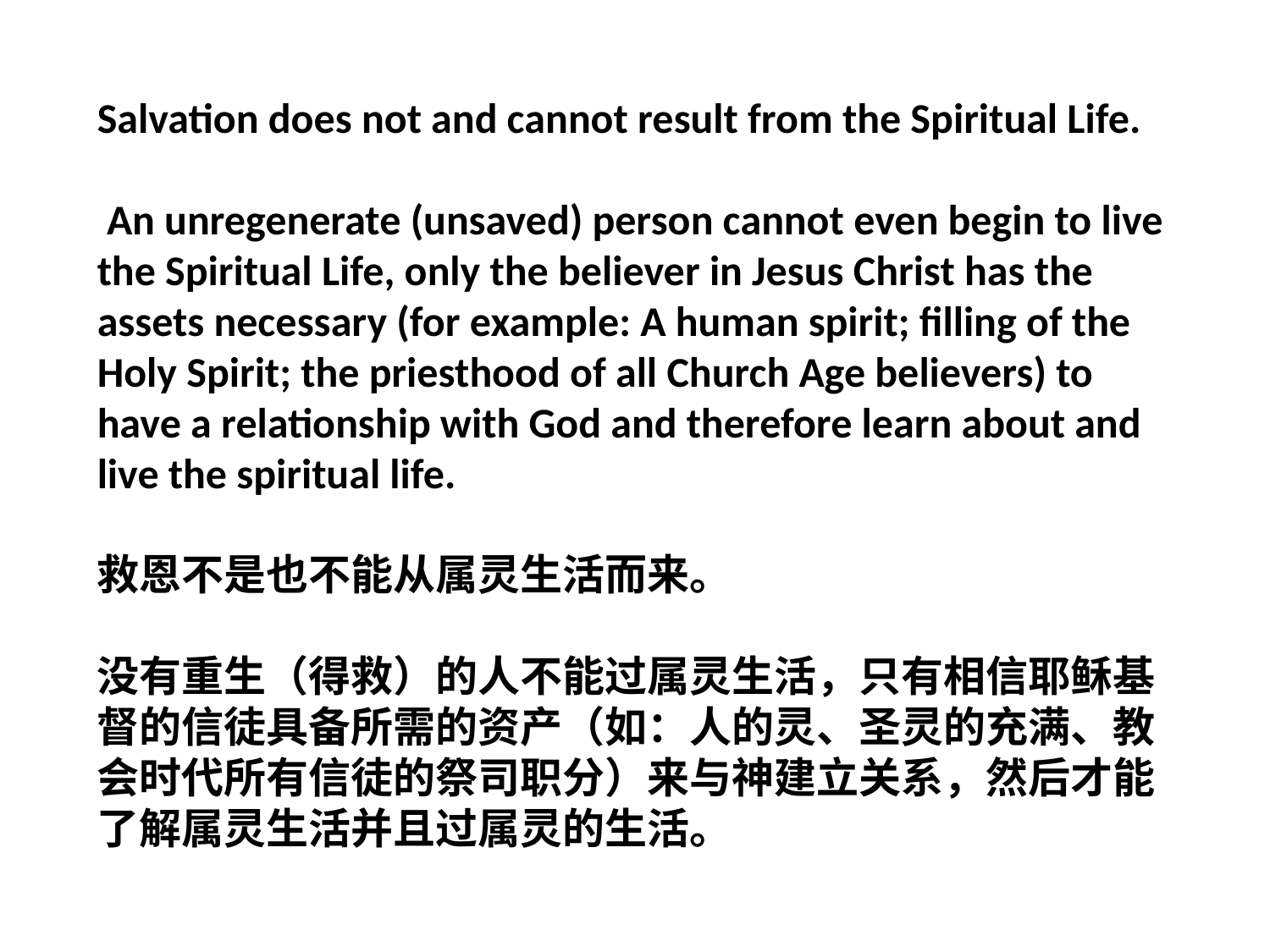

Salvation does not and cannot result from the Spiritual Life.

 An unregenerate (unsaved) person cannot even begin to live the Spiritual Life, only the believer in Jesus Christ has the assets necessary (for example: A human spirit; filling of the Holy Spirit; the priesthood of all Church Age believers) to have a relationship with God and therefore learn about and live the spiritual life.

救恩不是也不能从属灵生活而来。

没有重生（得救）的人不能过属灵生活，只有相信耶稣基督的信徒具备所需的资产（如：人的灵、圣灵的充满、教会时代所有信徒的祭司职分）来与神建立关系，然后才能了解属灵生活并且过属灵的生活。